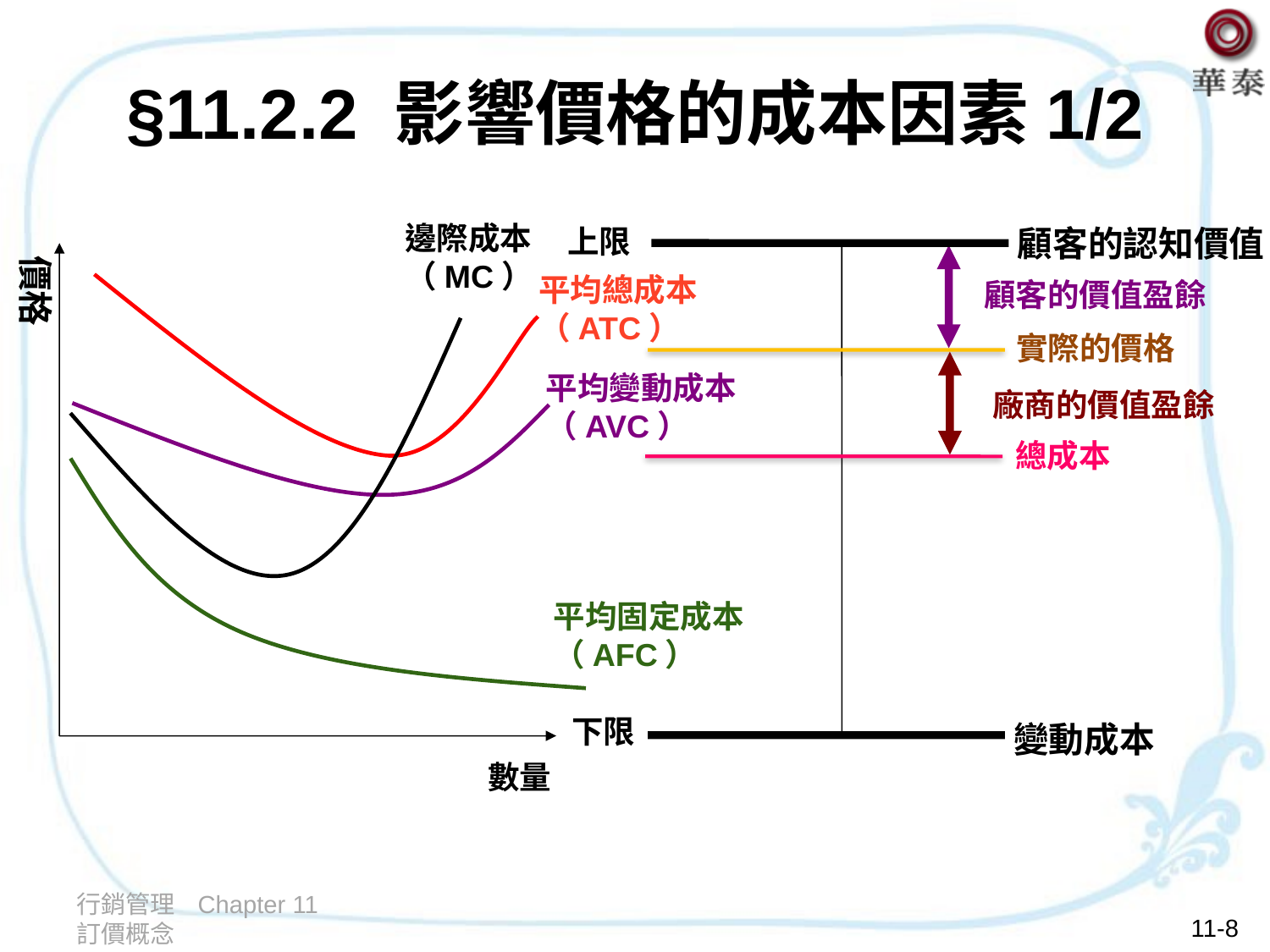

# §11.2.2 影響價格的成本因素1/2
邊際成本（MC）
上限

顧客的認知價值
價格

數量

平均總成本（ATC）
顧客的價值盈餘

實際的價格

平均變動成本（AVC）
廠商的價值盈餘

總成本

平均固定成本（AFC）
下限

變動成本
行銷管理   Chapter 11   訂價概念
11-8